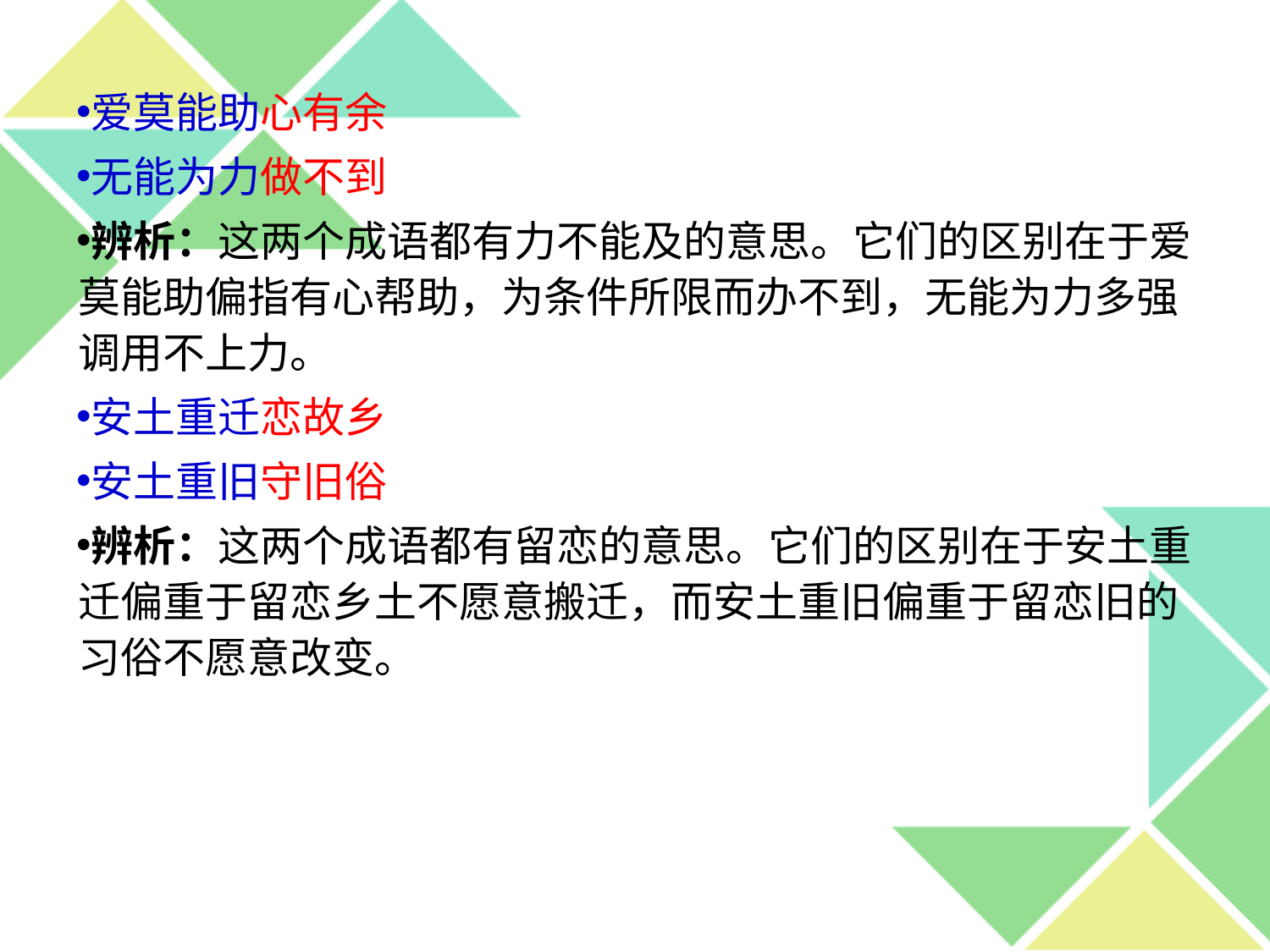

爱莫能助心有余
无能为力做不到
辨析：这两个成语都有力不能及的意思。它们的区别在于爱莫能助偏指有心帮助，为条件所限而办不到，无能为力多强调用不上力。
安土重迁恋故乡
安土重旧守旧俗
辨析：这两个成语都有留恋的意思。它们的区别在于安土重迁偏重于留恋乡土不愿意搬迁，而安土重旧偏重于留恋旧的习俗不愿意改变。